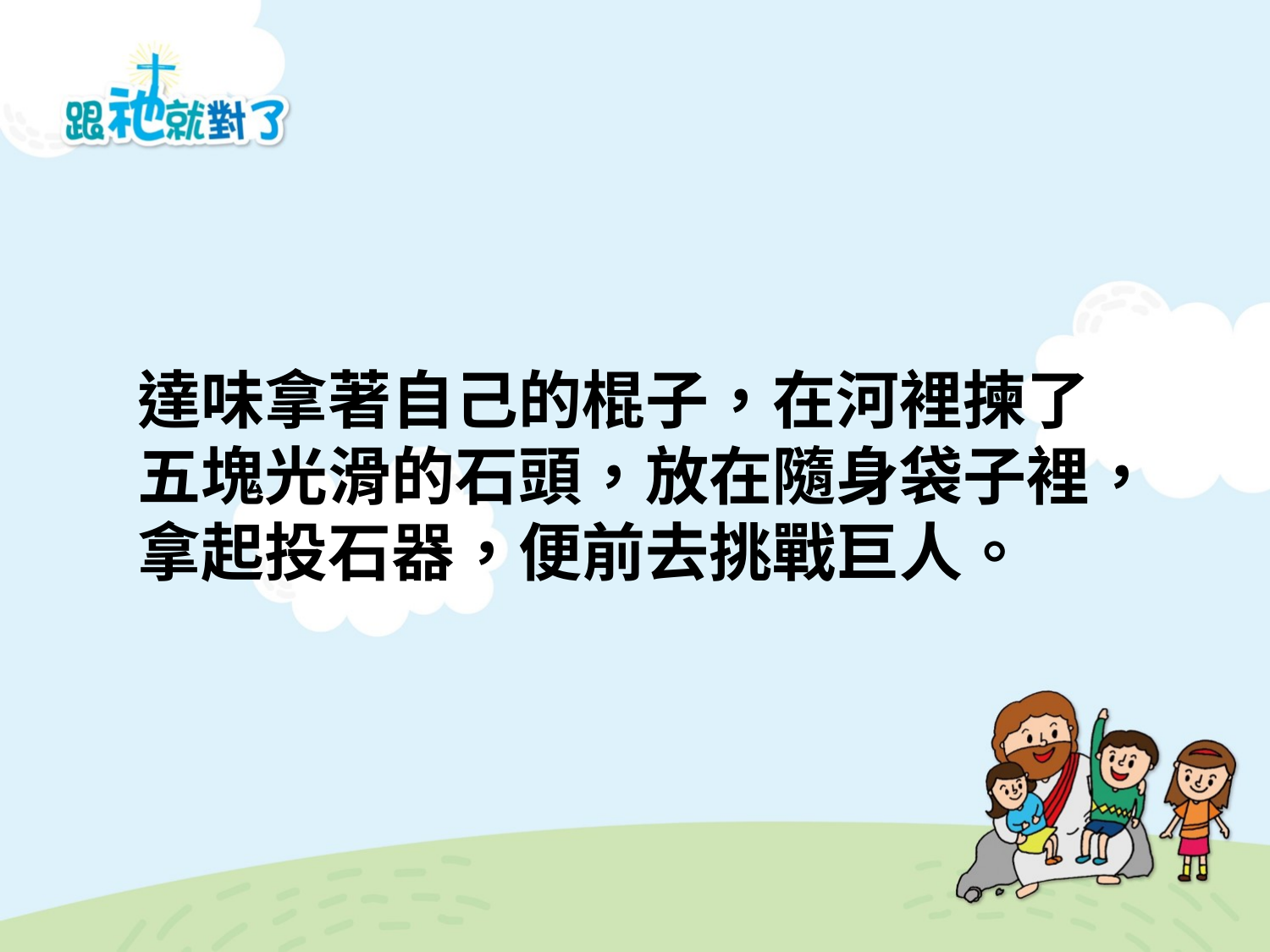

達味拿著自己的棍子，在河裡揀了五塊光滑的石頭，放在隨身袋子裡，拿起投石器，便前去挑戰巨人。